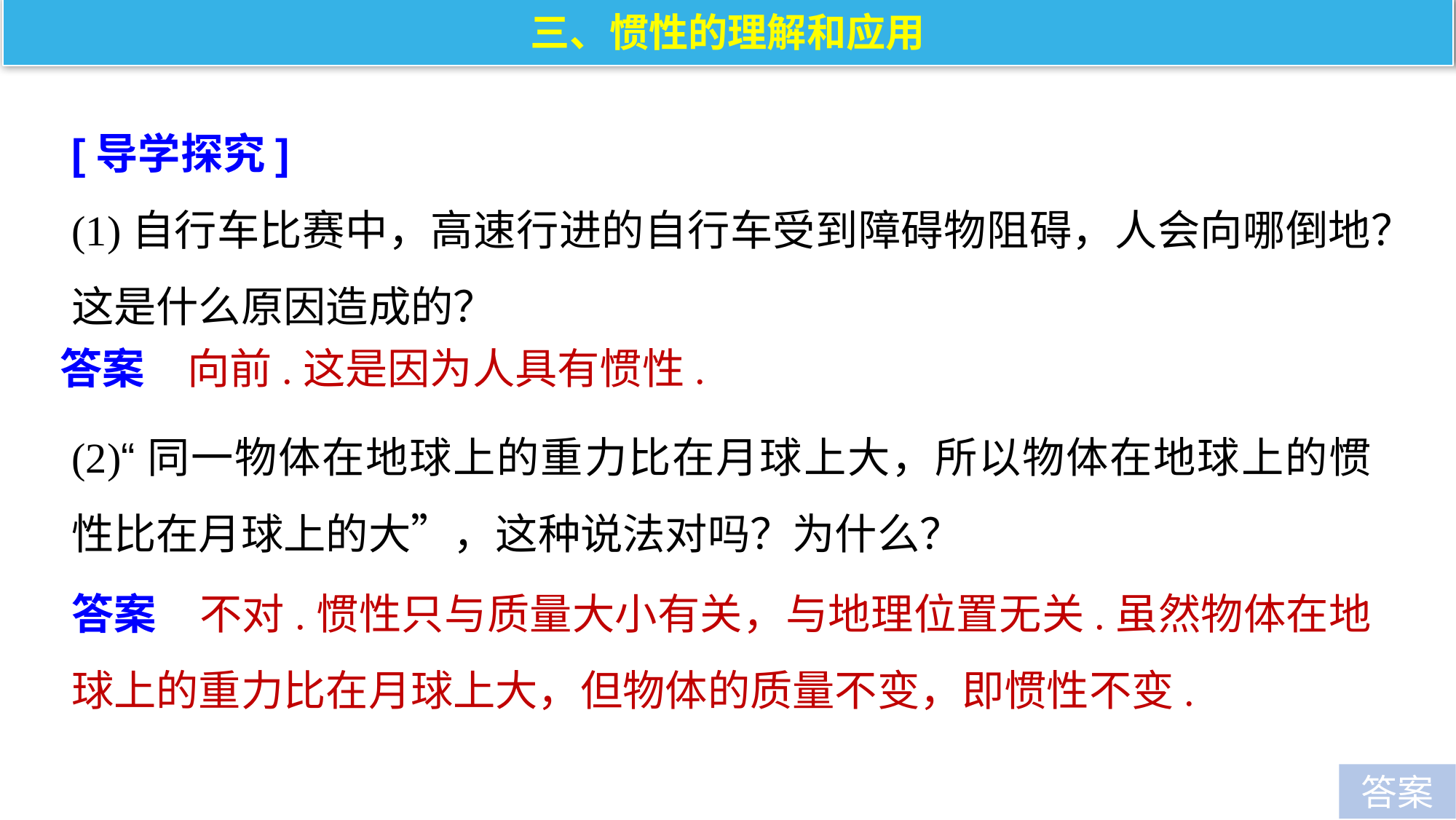

三、惯性的理解和应用
[导学探究]
(1)自行车比赛中，高速行进的自行车受到障碍物阻碍，人会向哪倒地？这是什么原因造成的？
答案　向前.这是因为人具有惯性.
(2)“同一物体在地球上的重力比在月球上大，所以物体在地球上的惯性比在月球上的大”，这种说法对吗？为什么？
答案　不对.惯性只与质量大小有关，与地理位置无关.虽然物体在地球上的重力比在月球上大，但物体的质量不变，即惯性不变.
答案